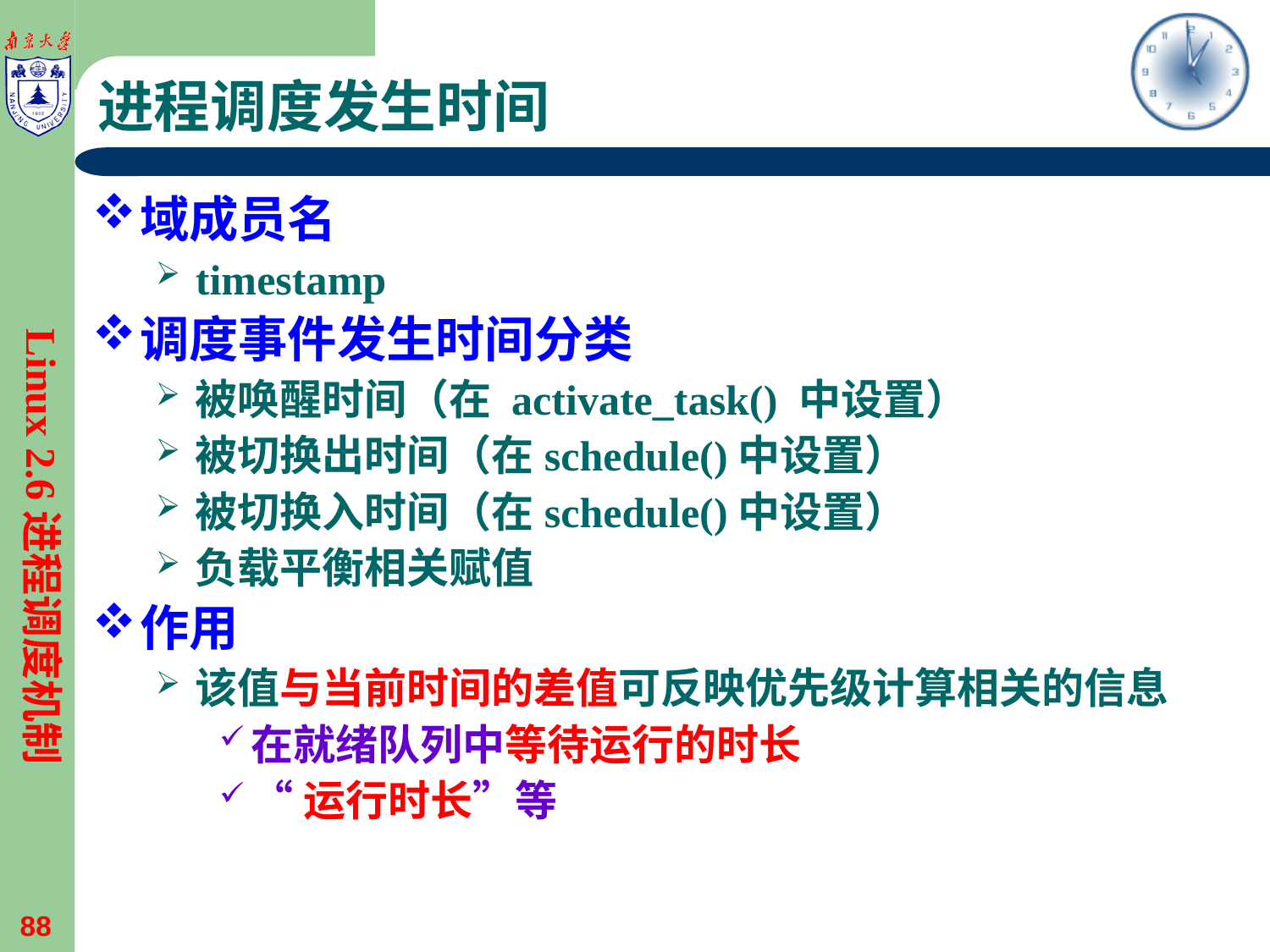

# 进程调度发生时间
域成员名
timestamp
调度事件发生时间分类
被唤醒时间（在 activate_task() 中设置）
被切换出时间（在schedule()中设置）
被切换入时间（在schedule()中设置）
负载平衡相关赋值
作用
该值与当前时间的差值可反映优先级计算相关的信息
在就绪队列中等待运行的时长
“运行时长”等
Linux 2.6进程调度机制
88